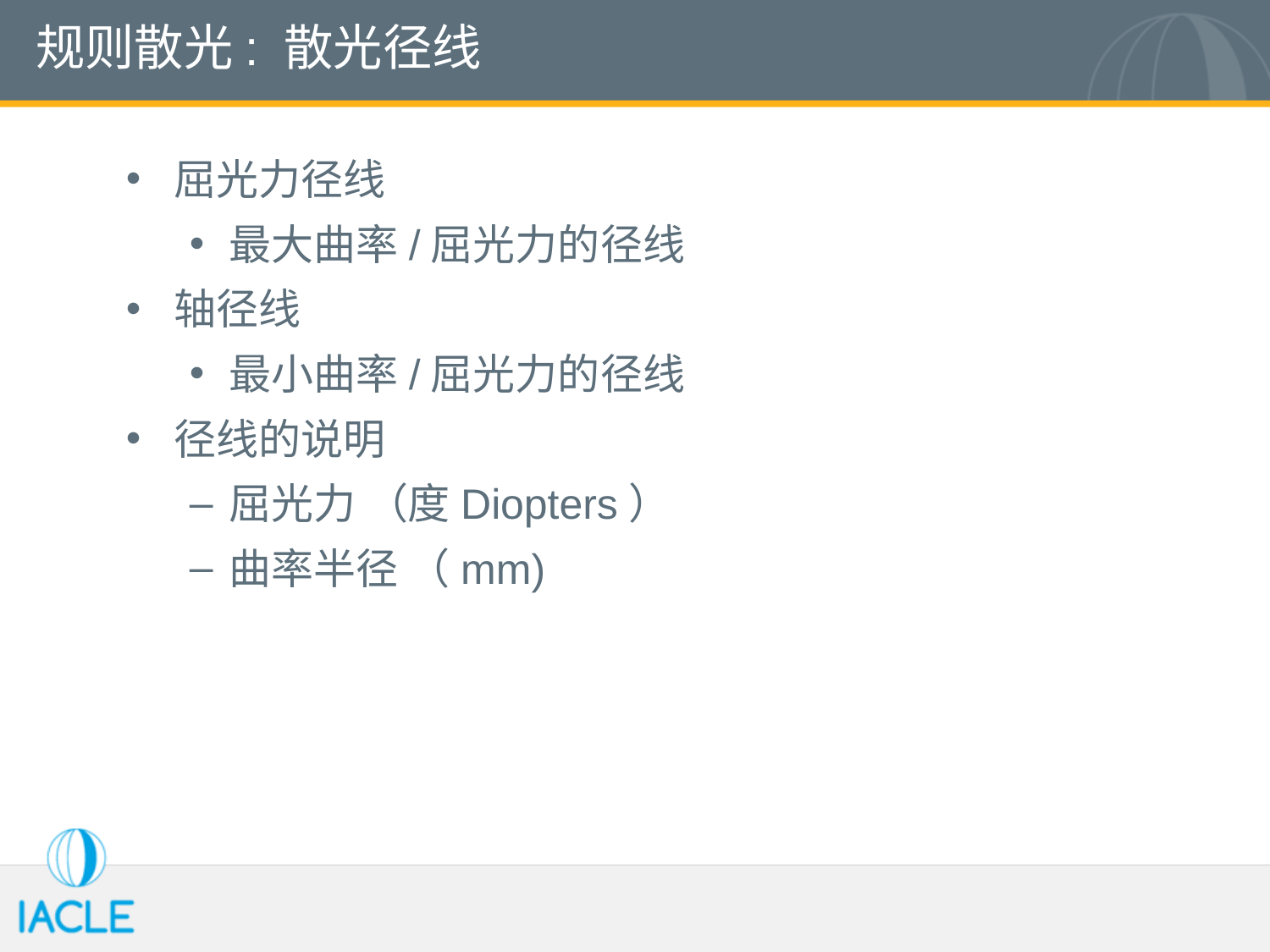

# 规则散光: 散光径线

屈光力径线
最大曲率/屈光力的径线
轴径线
最小曲率/屈光力的径线
径线的说明
屈光力 （度Diopters）
曲率半径 （mm)